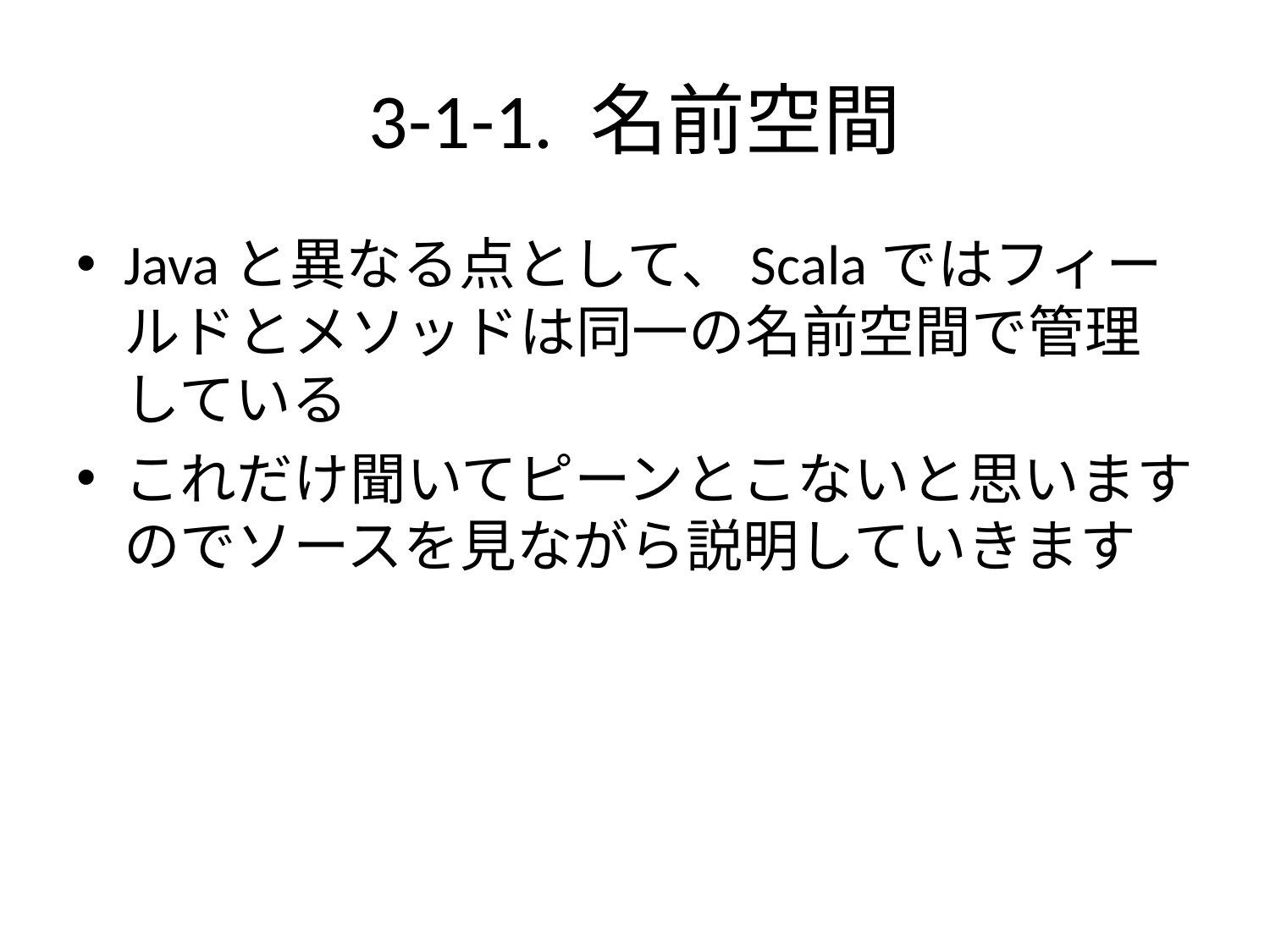

# 3-1-1. 名前空間
Javaと異なる点として、Scalaではフィールドとメソッドは同一の名前空間で管理している
これだけ聞いてピーンとこないと思いますのでソースを見ながら説明していきます